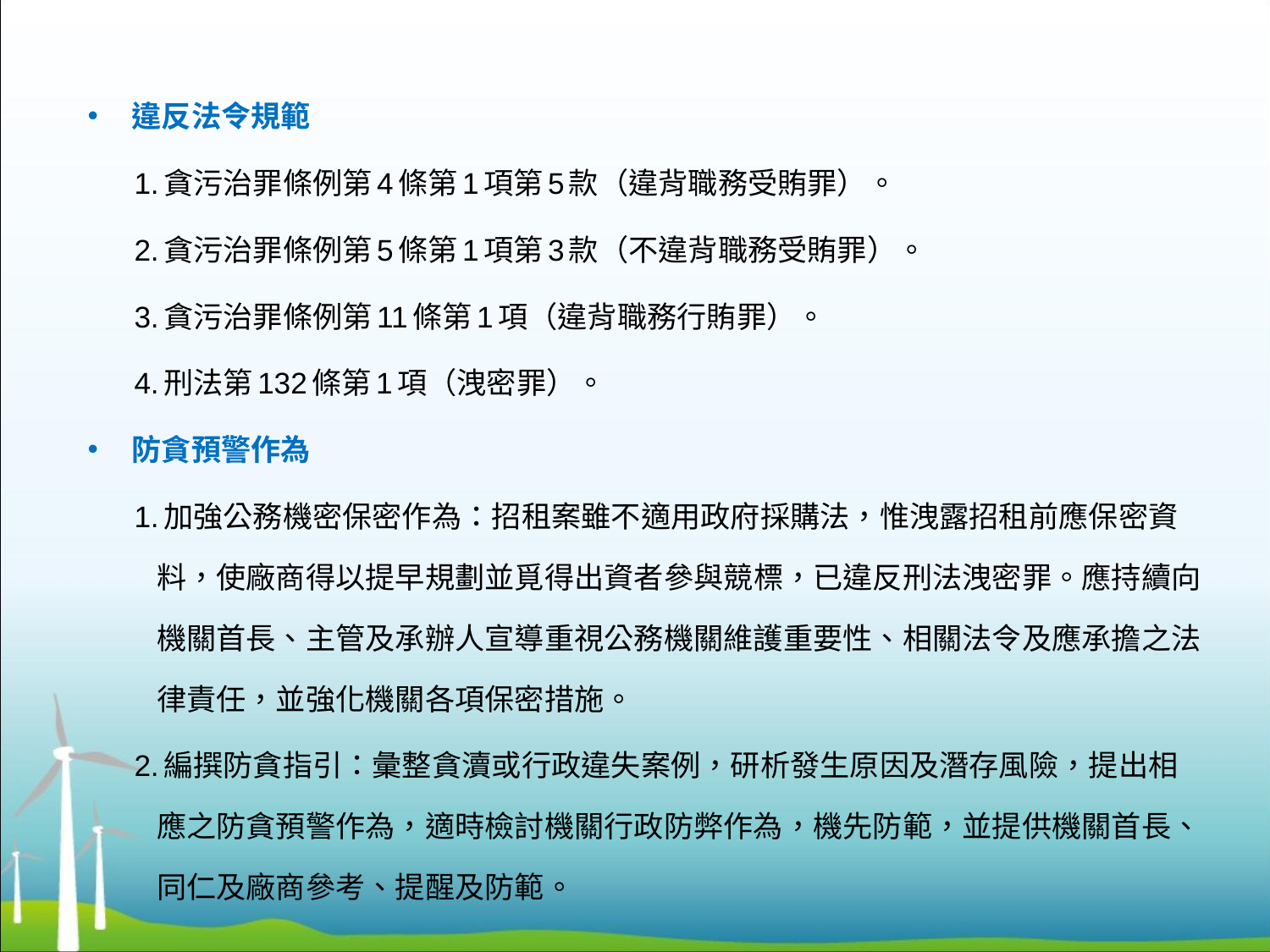

違反法令規範
1.貪污治罪條例第4條第1項第5款（違背職務受賄罪）。
2.貪污治罪條例第5條第1項第3款（不違背職務受賄罪）。
3.貪污治罪條例第11條第1項（違背職務行賄罪）。
4.刑法第132條第1項（洩密罪）。
防貪預警作為
1.加強公務機密保密作為：招租案雖不適用政府採購法，惟洩露招租前應保密資料，使廠商得以提早規劃並覓得出資者參與競標，已違反刑法洩密罪。應持續向機關首長、主管及承辦人宣導重視公務機關維護重要性、相關法令及應承擔之法律責任，並強化機關各項保密措施。
2.編撰防貪指引：彙整貪瀆或行政違失案例，研析發生原因及潛存風險，提出相應之防貪預警作為，適時檢討機關行政防弊作為，機先防範，並提供機關首長、同仁及廠商參考、提醒及防範。